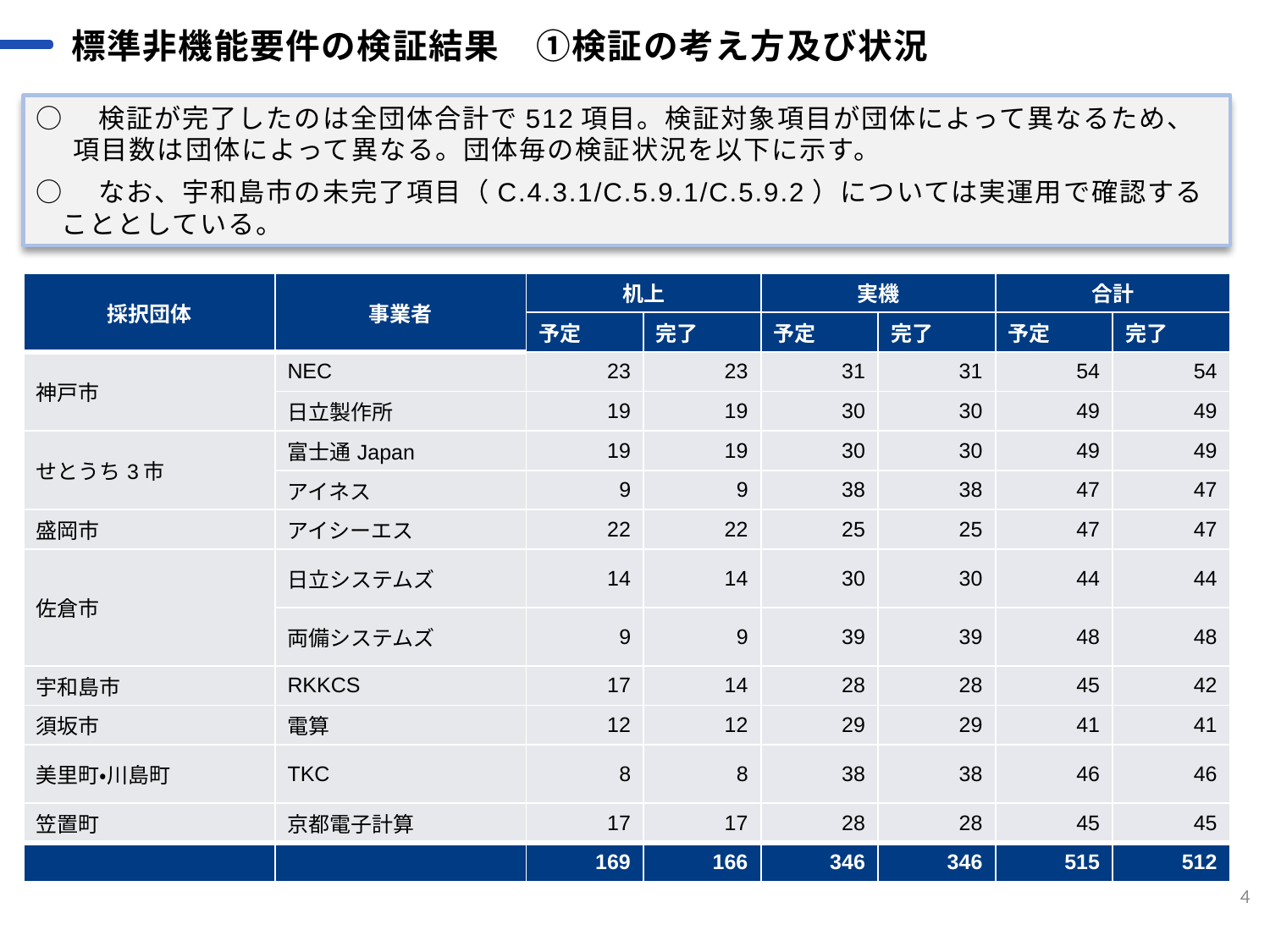

標準非機能要件の検証結果　①検証の考え方及び状況
○　検証が完了したのは全団体合計で512項目。検証対象項目が団体によって異なるため、項目数は団体によって異なる。団体毎の検証状況を以下に示す。
○　なお、宇和島市の未完了項目（C.4.3.1/C.5.9.1/C.5.9.2）については実運用で確認することとしている。
| 採択団体 | 事業者 | 机上 | 机上 集計 | 実機 | 実機 集計 | 合計 |  |
| --- | --- | --- | --- | --- | --- | --- | --- |
|  |  | 予定 | 完了 | 予定 | 完了 | 予定 | 完了 |
| 神戸市 | NEC | 23 | 23 | 31 | 31 | 54 | 54 |
|  | 日立製作所 | 19 | 19 | 30 | 30 | 49 | 49 |
| せとうち3市 | 富士通Japan | 19 | 19 | 30 | 30 | 49 | 49 |
|  | アイネス | 9 | 9 | 38 | 38 | 47 | 47 |
| 盛岡市 | アイシーエス | 22 | 22 | 25 | 25 | 47 | 47 |
| 佐倉市 | 日立システムズ | 14 | 14 | 30 | 30 | 44 | 44 |
|  | 両備システムズ | 9 | 9 | 39 | 39 | 48 | 48 |
| 宇和島市 | RKKCS | 17 | 14 | 28 | 28 | 45 | 42 |
| 須坂市 | 電算 | 12 | 12 | 29 | 29 | 41 | 41 |
| 美里町・川島町 | TKC | 8 | 8 | 38 | 38 | 46 | 46 |
| 笠置町 | 京都電子計算 | 17 | 17 | 28 | 28 | 45 | 45 |
|  |  | 169 | 166 | 346 | 346 | 515 | 512 |
4